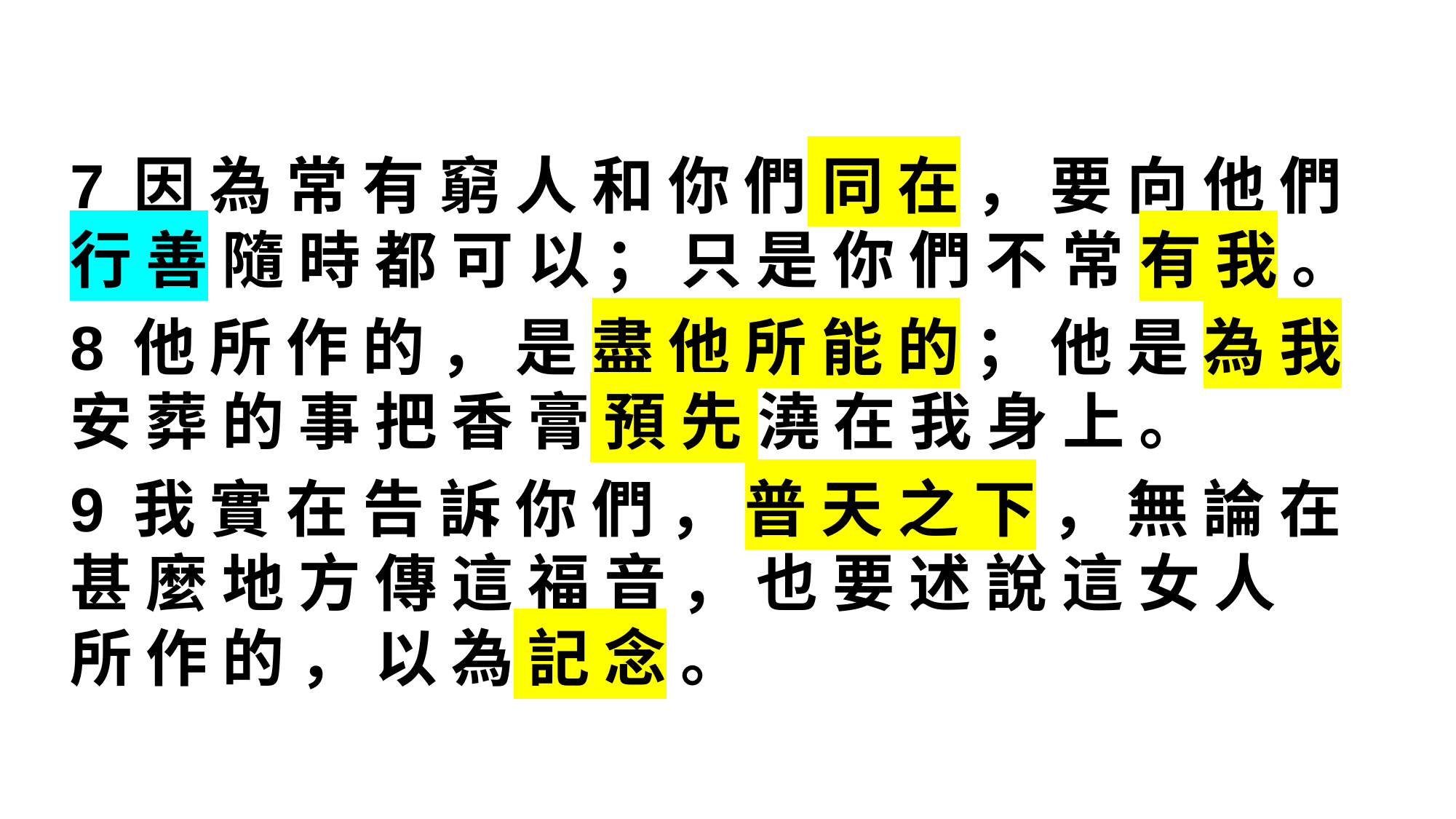

#
7 因 為 常 有 窮 人 和 你 們 同 在 ， 要 向 他 們 行 善 隨 時 都 可 以 ； 只 是 你 們 不 常 有 我 。
8 他 所 作 的 ， 是 盡 他 所 能 的 ； 他 是 為 我 安 葬 的 事 把 香 膏 預 先 澆 在 我 身 上 。
9 我 實 在 告 訴 你 們 ， 普 天 之 下 ， 無 論 在 甚 麼 地 方 傳 這 福 音 ， 也 要 述 說 這 女 人 所 作 的 ， 以 為 記 念 。